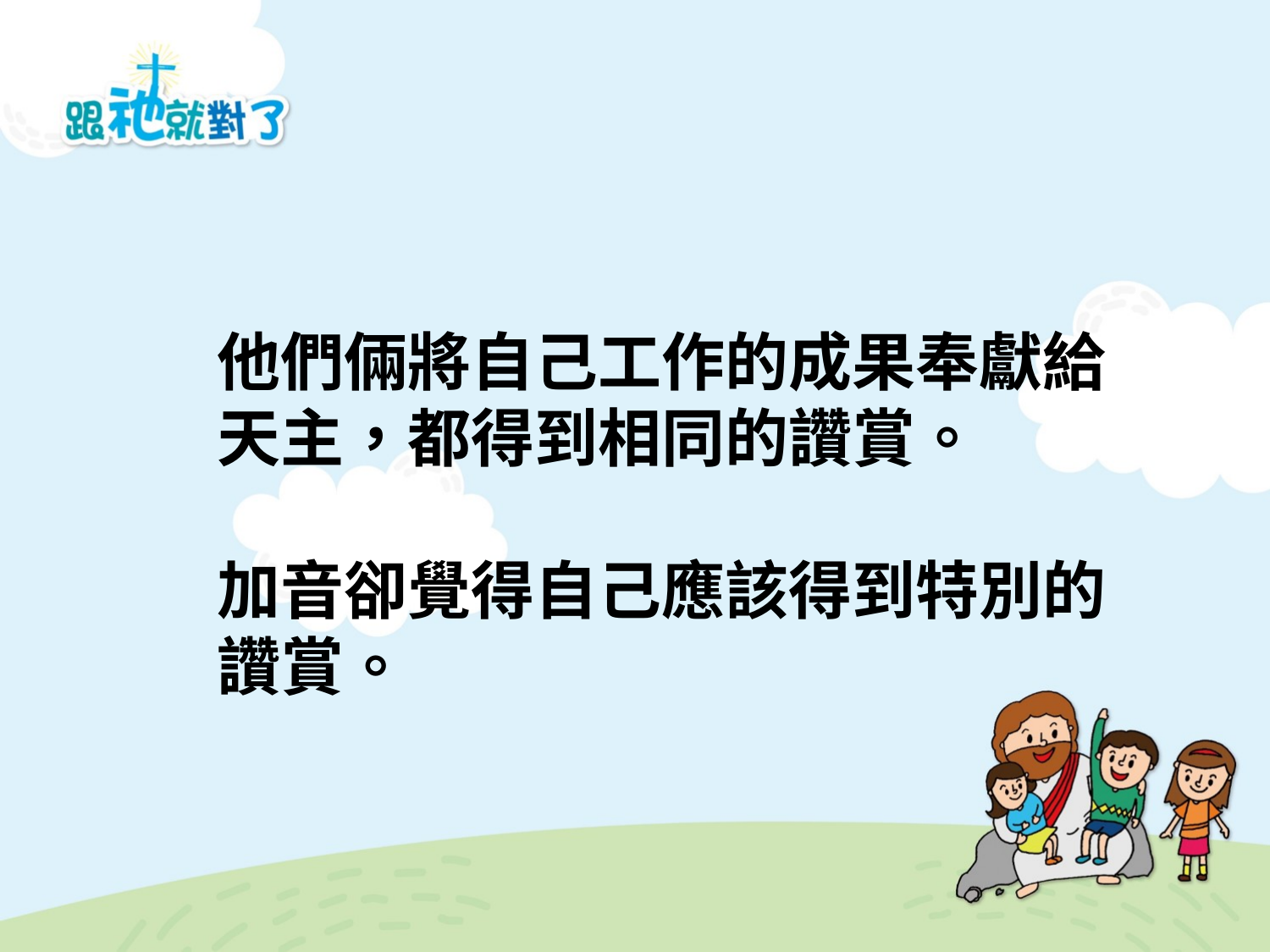

他們倆將自己工作的成果奉獻給天主，都得到相同的讚賞。

加音卻覺得自己應該得到特別的讚賞。